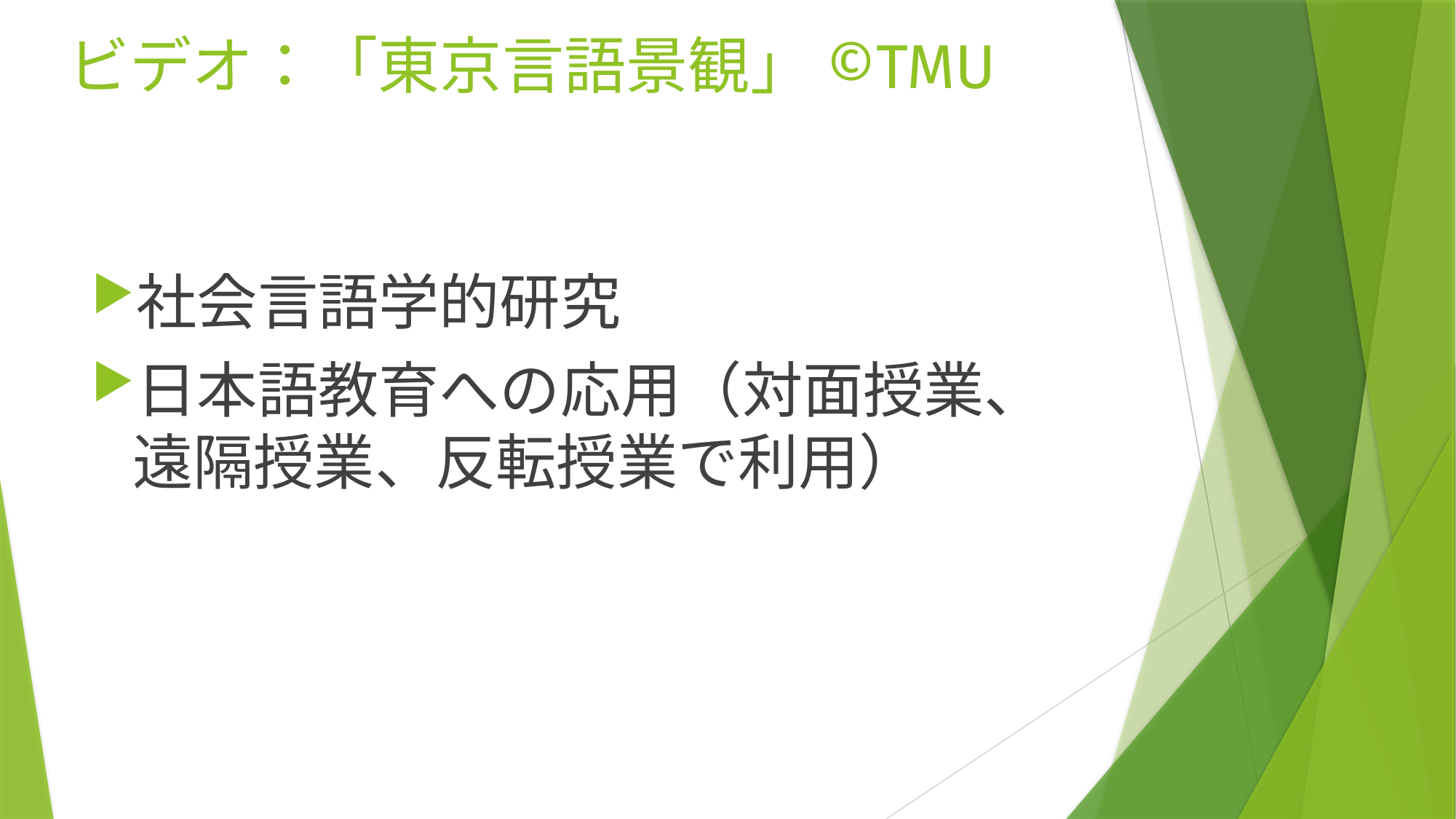

# ビデオ：「東京言語景観」©TMU
社会言語学的研究
日本語教育への応用（対面授業、遠隔授業、反転授業で利用）